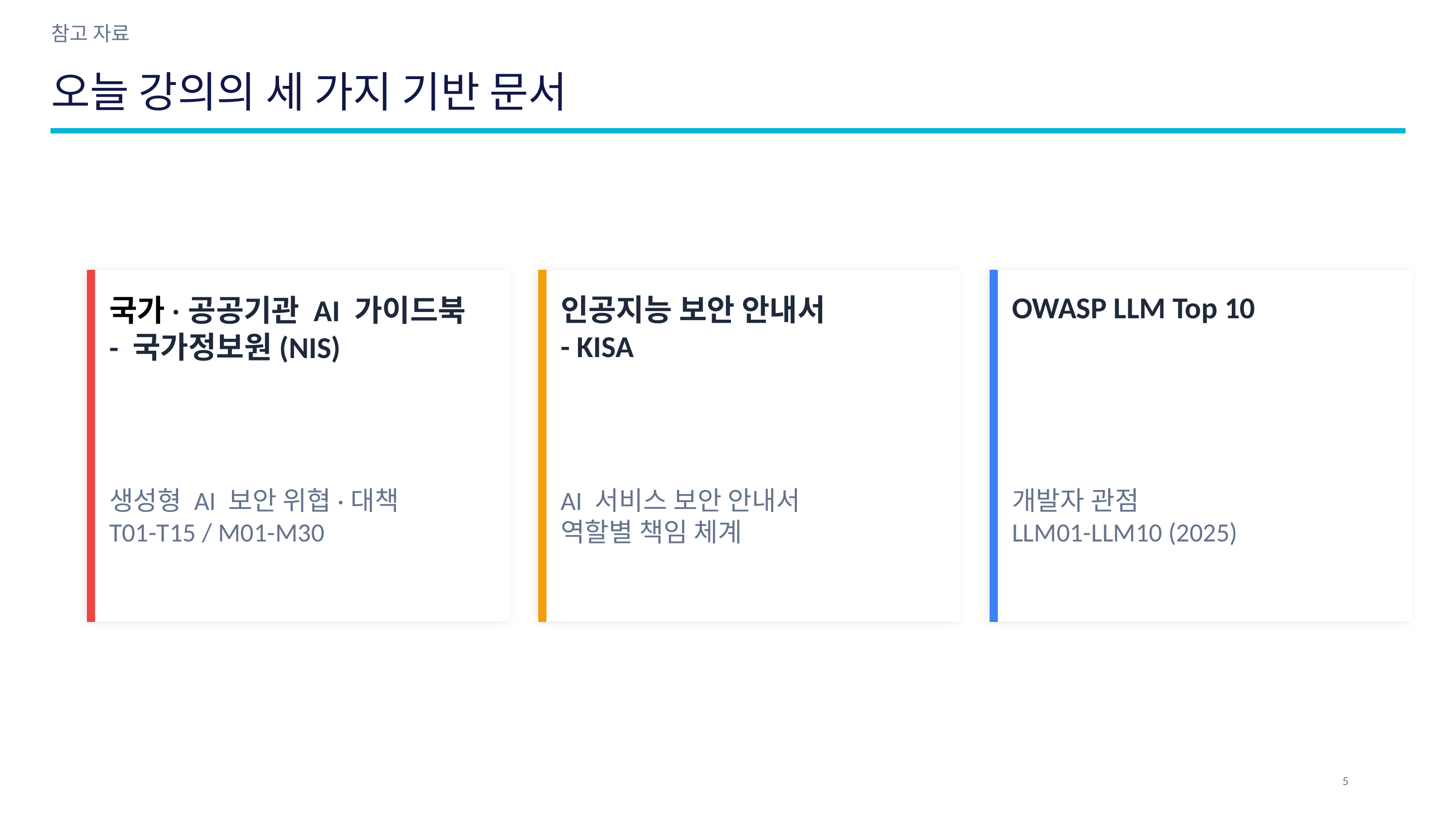

참고 자료
오늘 강의의 세 가지 기반 문서

OWASP LLM Top 10
국가·공공기관 AI 가이드북
- 국가정보원(NIS)
인공지능 보안 안내서
- KISA
생성형 AI 보안 위협·대책
T01-T15 / M01-M30
AI 서비스 보안 안내서
역할별 책임 체계
개발자 관점
LLM01-LLM10 (2025)
5